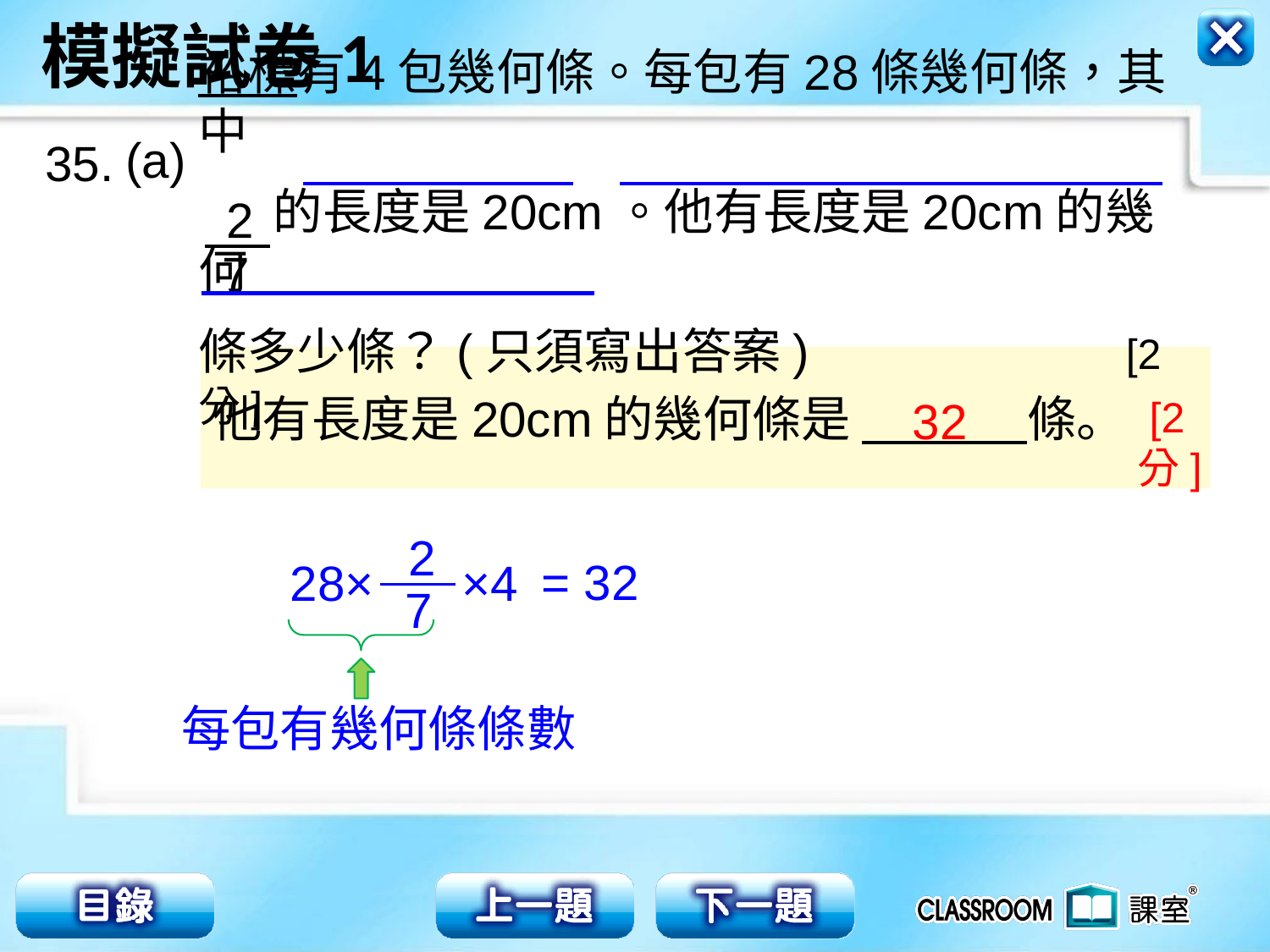

裕標有4包幾何條。每包有28條幾何條，其中
的長度是20cm。他有長度是20cm的幾何
條多少條？(只須寫出答案)                       [2分]
(a)
35.
2
7
他有長度是20cm的幾何條是                條。
32
 [2分]
2
7
28×
= 32
×4

每包有幾何條條數